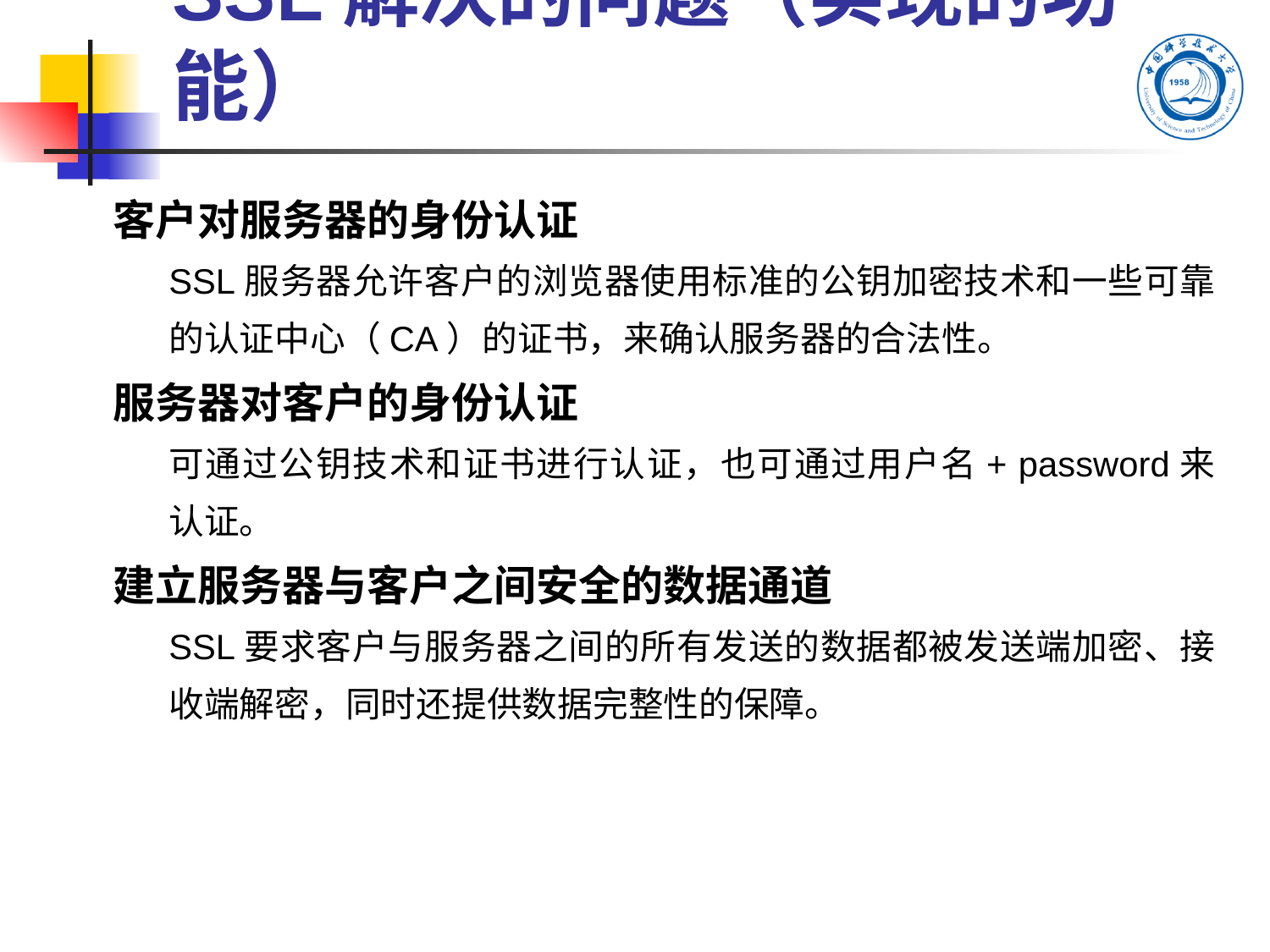

# SSL解决的问题（实现的功能）
客户对服务器的身份认证
SSL服务器允许客户的浏览器使用标准的公钥加密技术和一些可靠的认证中心（CA）的证书，来确认服务器的合法性。
服务器对客户的身份认证
可通过公钥技术和证书进行认证，也可通过用户名+ password来认证。
建立服务器与客户之间安全的数据通道
SSL要求客户与服务器之间的所有发送的数据都被发送端加密、接收端解密，同时还提供数据完整性的保障。